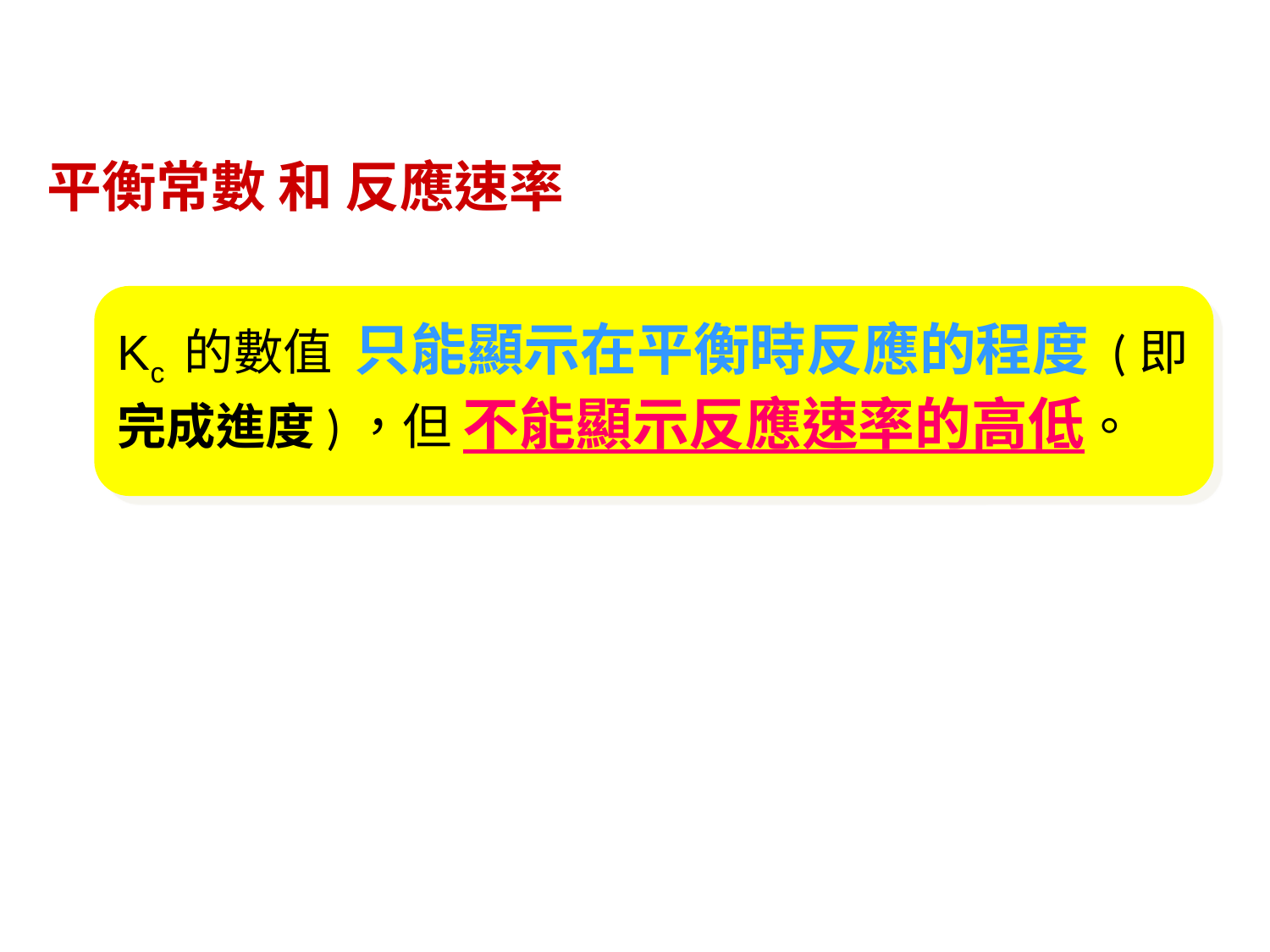

平衡常數 和 反應速率

Kc 的數值  只能顯示在平衡時反應的程度 (即完成進度)，但 不能顯示反應速率的高低。